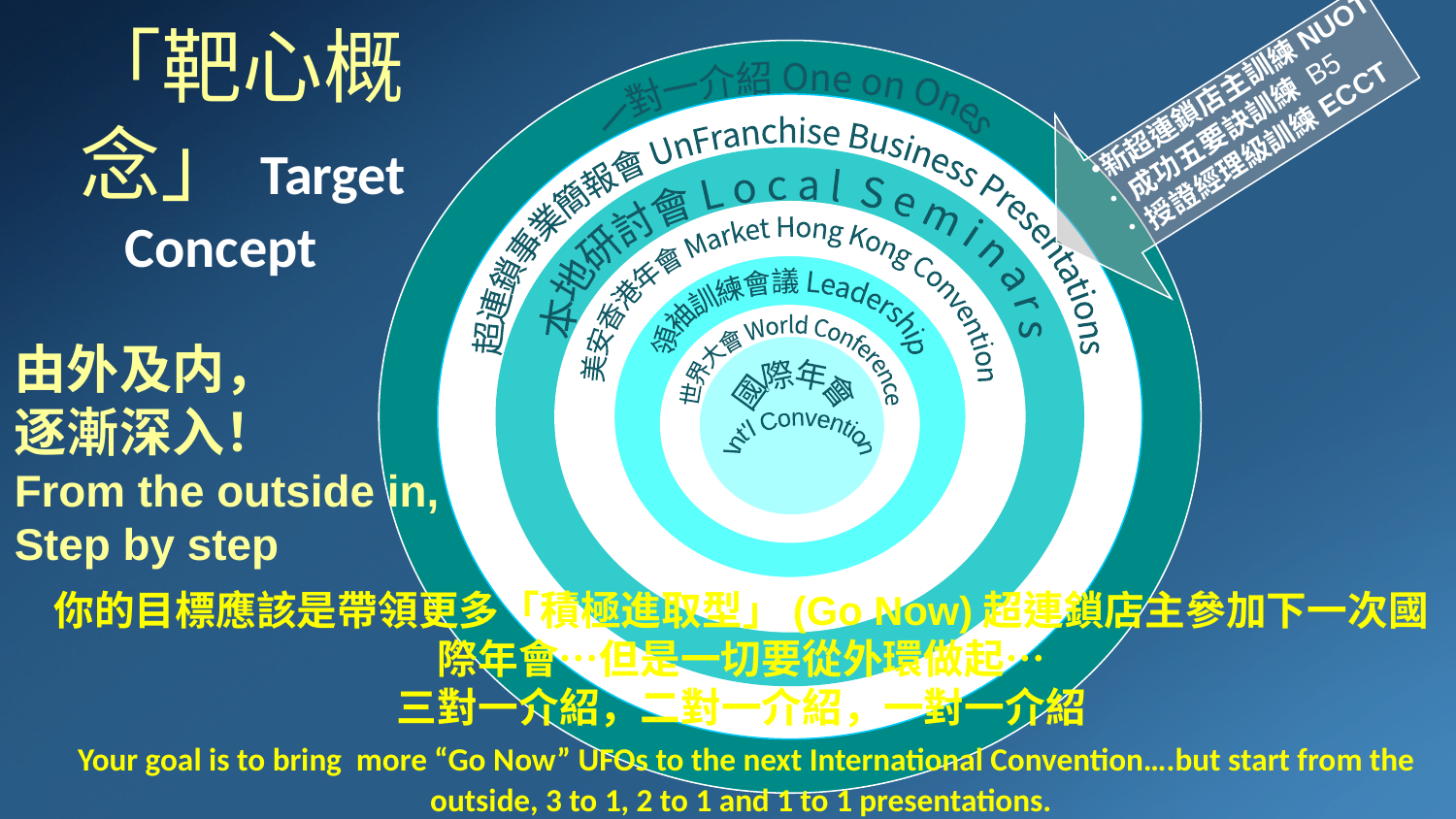

「靶心概念」Target Concept

由外及内，
逐漸深入！
From the outside in,
Step by step

新超連鎖店主訓練NUOT
 成功五要訣訓練 B5
 授證經理級訓練ECCT

一對一介紹 One on Ones

超連鎖事業簡報會 UnFranchise Business Presentations

本地研討會 L o c a l  S e m i n a r s

美安香港年會 Market Hong Kong Convention

領袖訓練會議 Leadership

世界大會 World Conference

國際年會
Int'l Convention
你的目標應該是帶領更多「積極進取型」(Go Now)超連鎖店主參加下一次國際年會…但是一切要從外環做起…
三對一介紹，二對一介紹，一對一介紹
 Your goal is to bring  more “Go Now” UFOs to the next International Convention….but start from the outside, 3 to 1, 2 to 1 and 1 to 1 presentations.